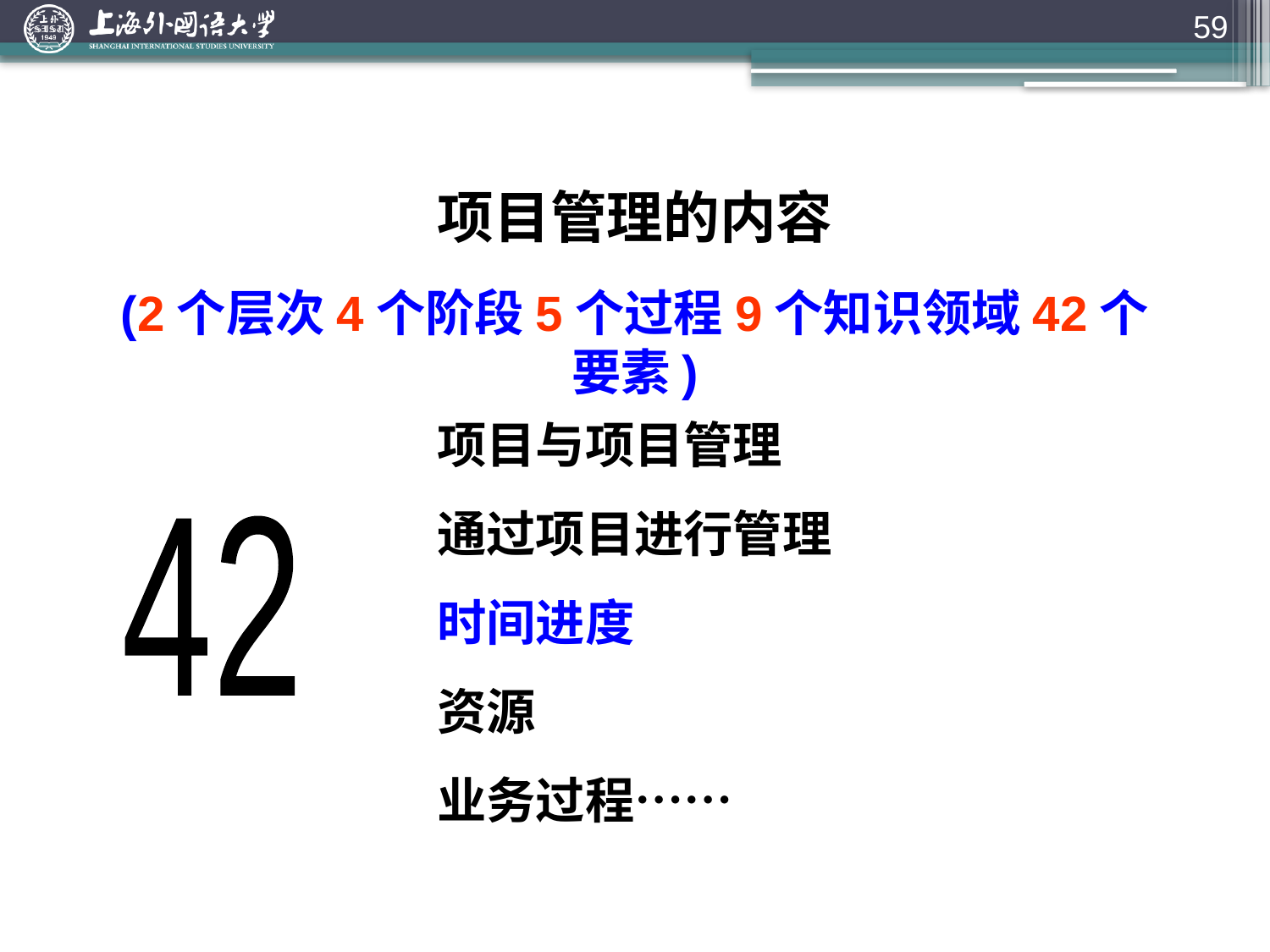

59
项目管理的内容
(2个层次4个阶段5个过程9个知识领域42个要素)
项目与项目管理
通过项目进行管理
时间进度
资源
业务过程……
42